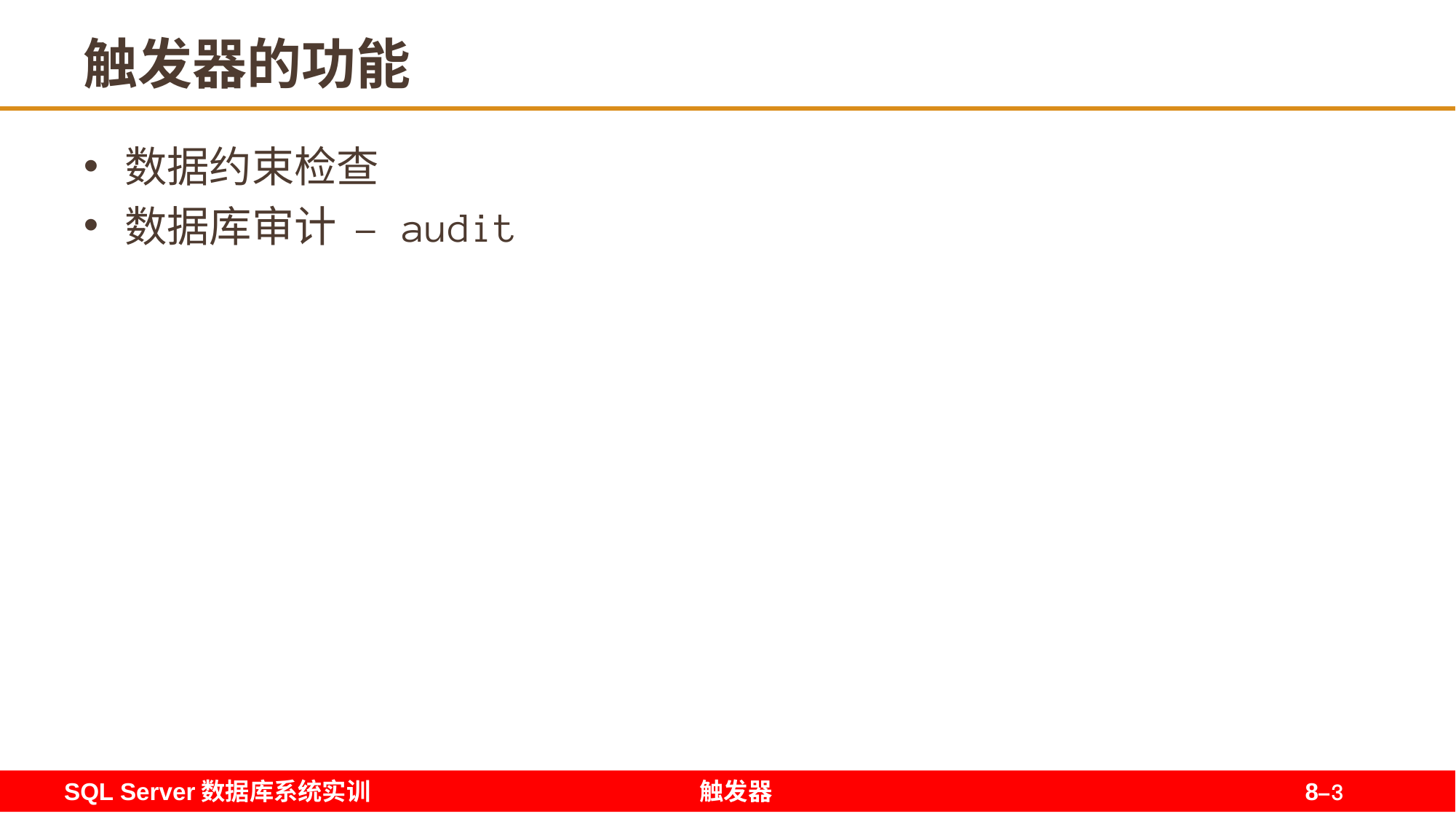

3
# 触发器的功能
数据约束检查
数据库审计 - audit